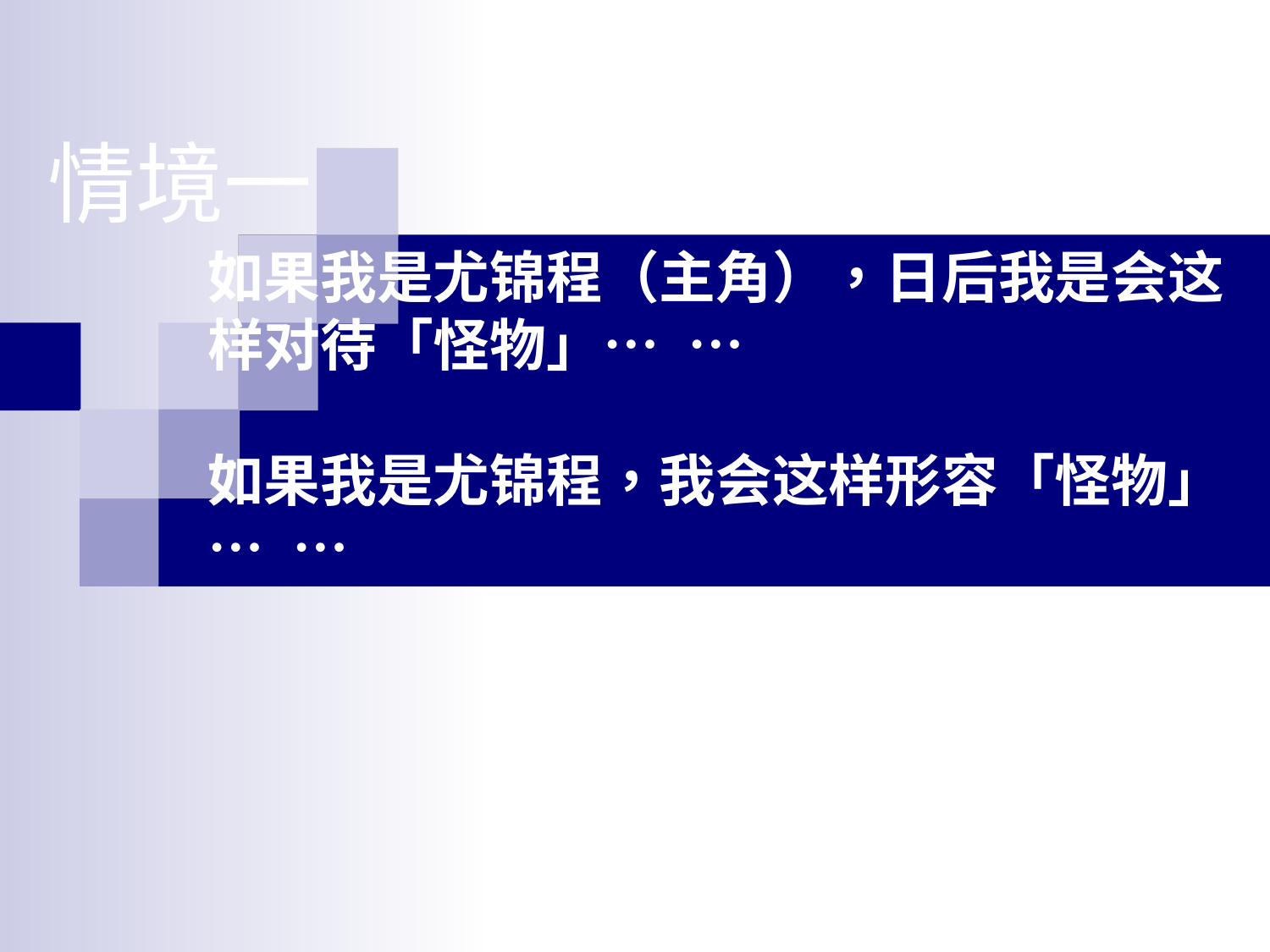

# 情境一
如果我是尤锦程（主角），日后我是会这样对待「怪物」… …
如果我是尤锦程，我会这样形容「怪物」… …